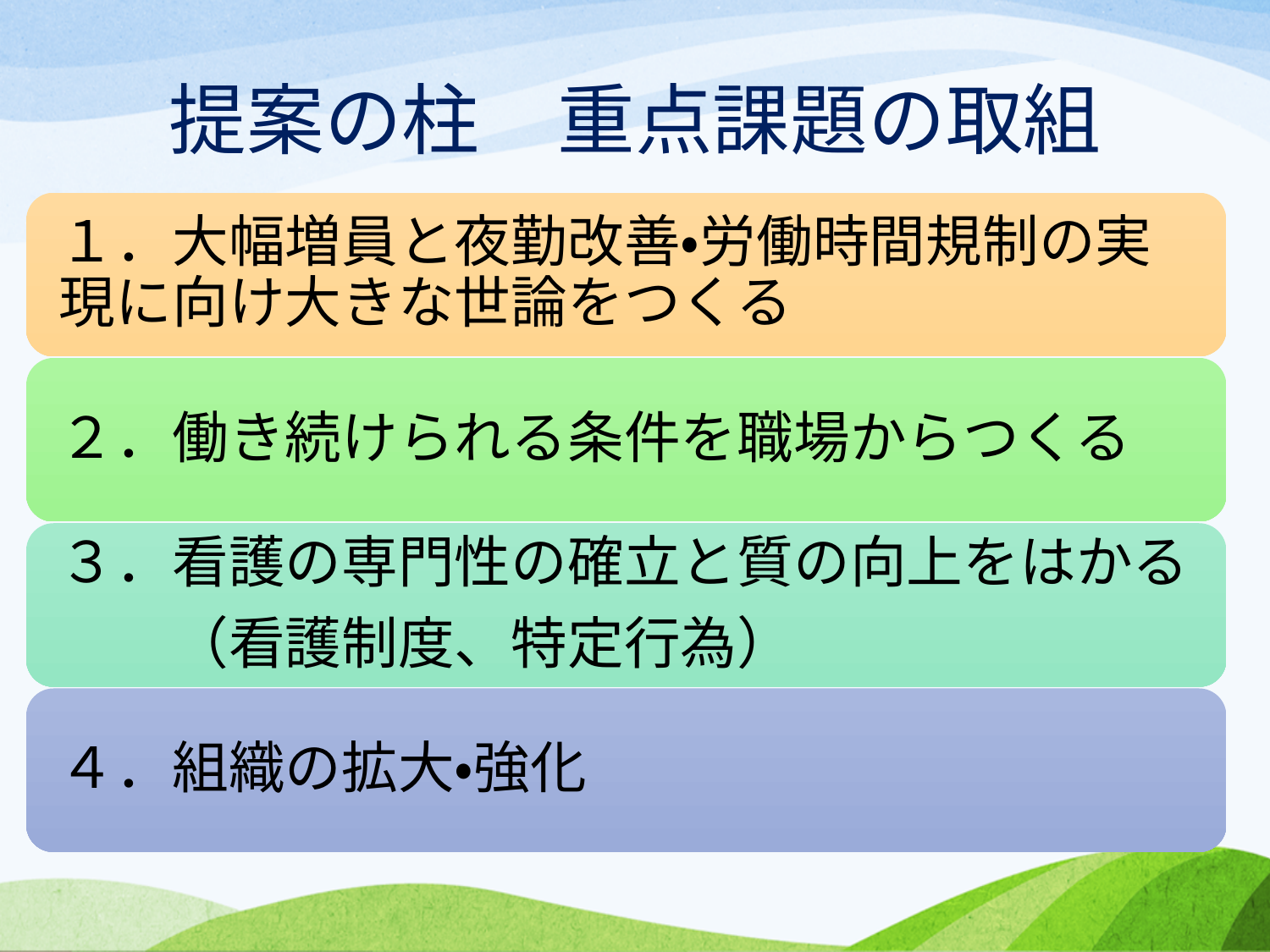

# 提案の柱　重点課題の取組
１．大幅増員と夜勤改善・労働時間規制の実現に向け大きな世論をつくる
２．働き続けられる条件を職場からつくる
３．看護の専門性の確立と質の向上をはかる
　　（看護制度、特定行為）
４．組織の拡大・強化